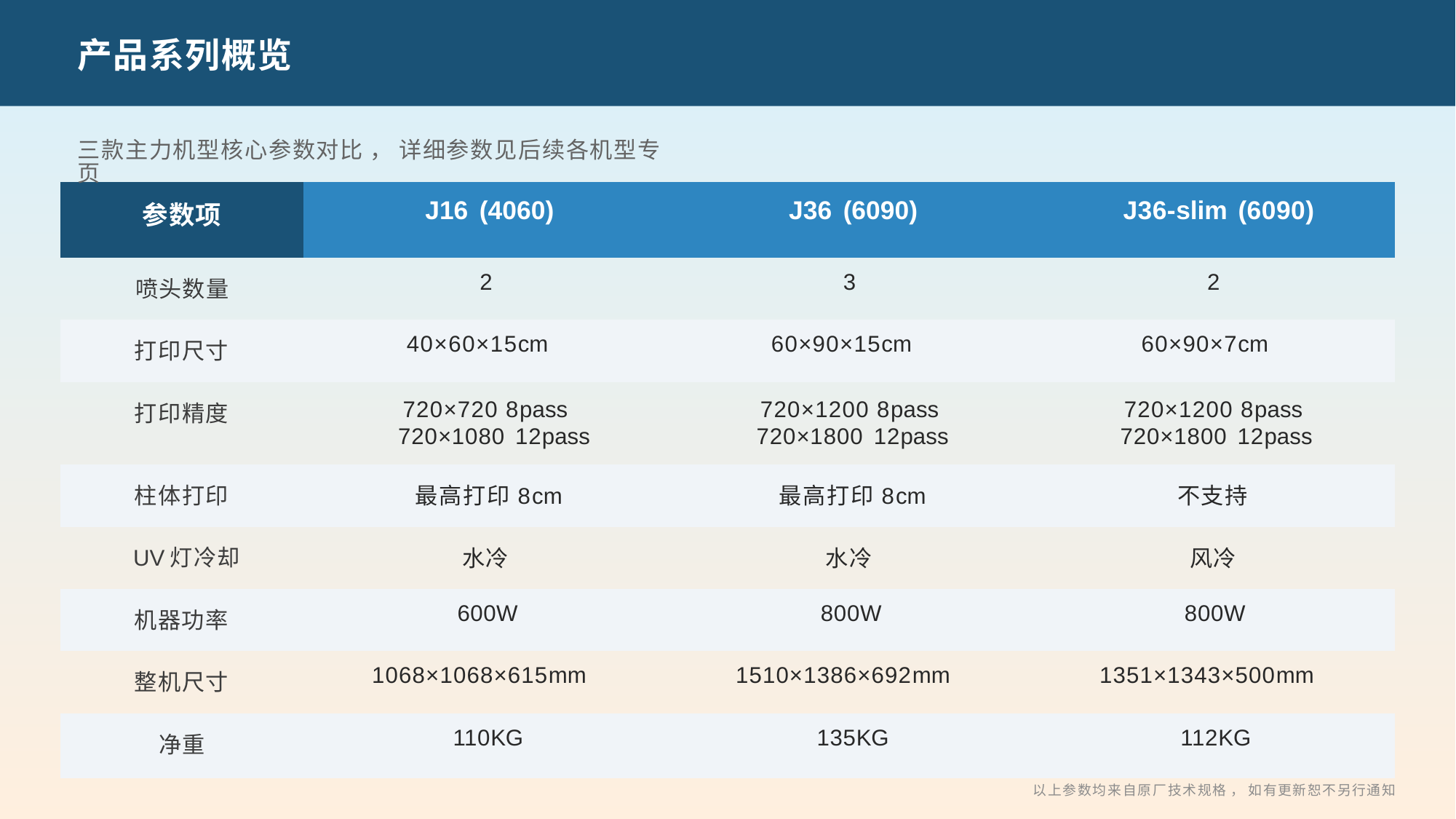

产品系列概览

三款主力机型核心参数对比 ， 详细参数见后续各机型专页
| 参数项 | J16 (4060) | J36 (6090) | J36-slim (6090) |
| --- | --- | --- | --- |
| 喷头数量 | 2 | 3 | 2 |
| 打印尺寸 | 40×60×15cm | 60×90×15cm | 60×90×7cm |
| 打印精度 | 720×720 8pass 720×1080 12pass | 720×1200 8pass 720×1800 12pass | 720×1200 8pass 720×1800 12pass |
| 柱体打印 | 最高打印8cm | 最高打印8cm | 不支持 |
| UV灯冷却 | 水冷 | 水冷 | 风冷 |
| 机器功率 | 600W | 800W | 800W |
| 整机尺寸 | 1068×1068×615mm | 1510×1386×692mm | 1351×1343×500mm |
| 净重 | 110KG | 135KG | 112KG |

以上参数均来自原厂技术规格 ， 如有更新恕不另行通知